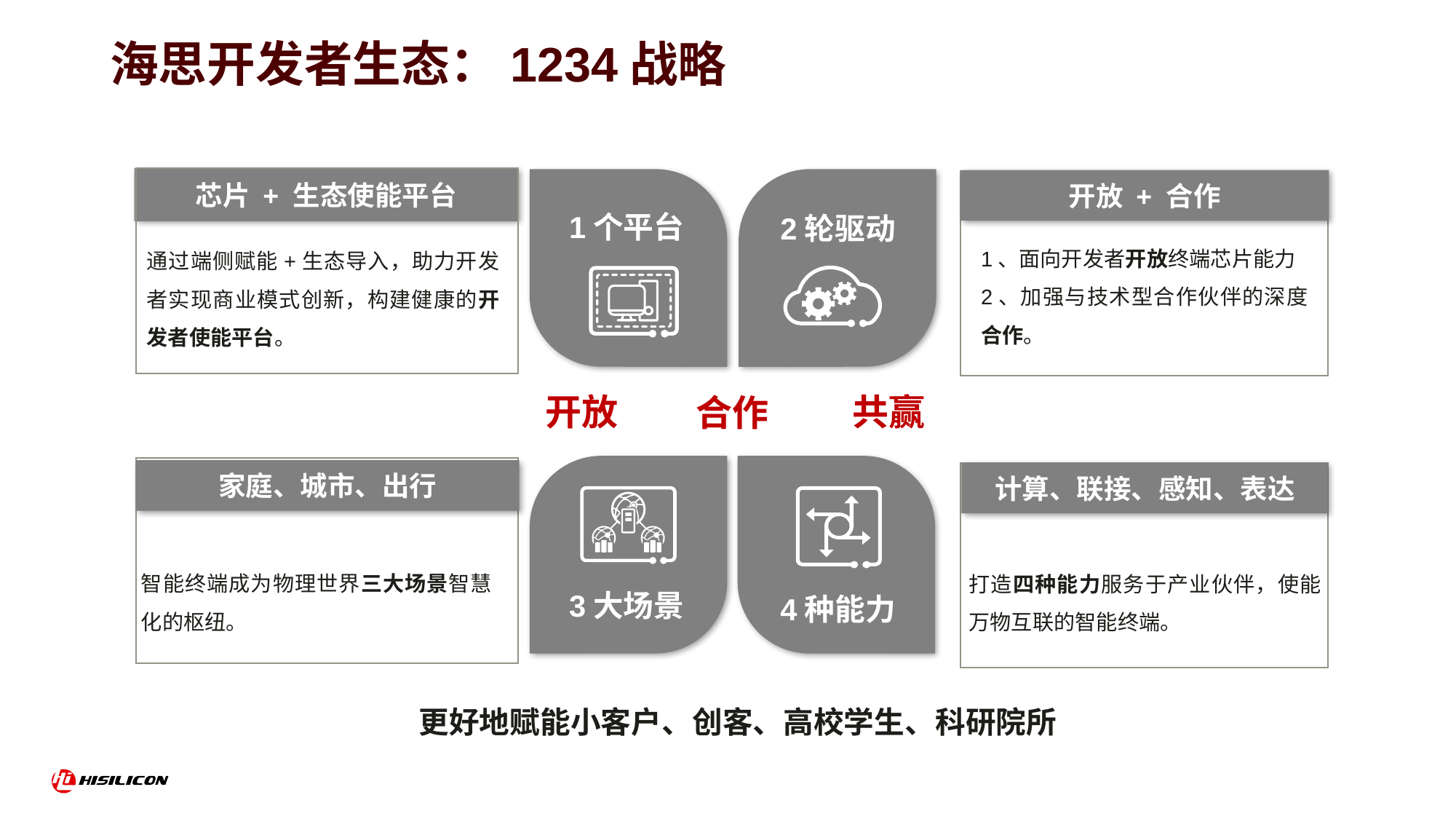

海思开发者生态：1234战略
芯片 + 生态使能平台

开放 + 合作

1个平台
2轮驱动
1、面向开发者开放终端芯片能力
2、加强与技术型合作伙伴的深度合作。
通过端侧赋能+生态导入，助力开发者实现商业模式创新，构建健康的开发者使能平台。

开放
共赢
合作

家庭、城市、出行

计算、联接、感知、表达

智能终端成为物理世界三大场景智慧化的枢纽。
打造四种能力服务于产业伙伴，使能万物互联的智能终端。
3大场景
4种能力
更好地赋能小客户、创客、高校学生、科研院所